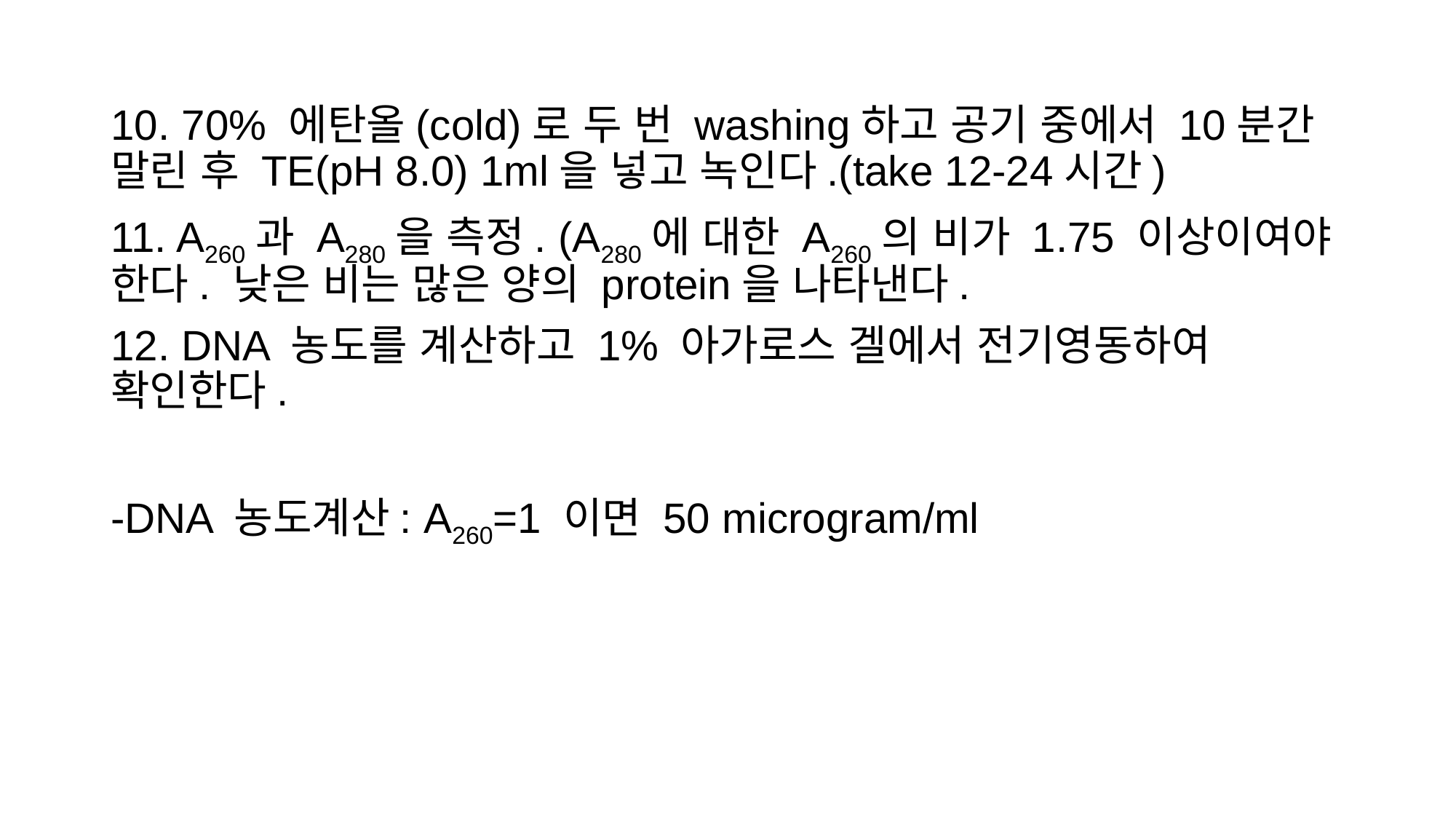

10. 70% 에탄올(cold)로 두 번 washing하고 공기 중에서 10분간 말린 후 TE(pH 8.0) 1ml을 넣고 녹인다.(take 12-24시간)
11. A260과 A280을 측정. (A280에 대한 A260의 비가 1.75 이상이여야 한다. 낮은 비는 많은 양의 protein을 나타낸다.
12. DNA 농도를 계산하고 1% 아가로스 겔에서 전기영동하여 확인한다.

-DNA 농도계산: A260=1 이면 50 microgram/ml